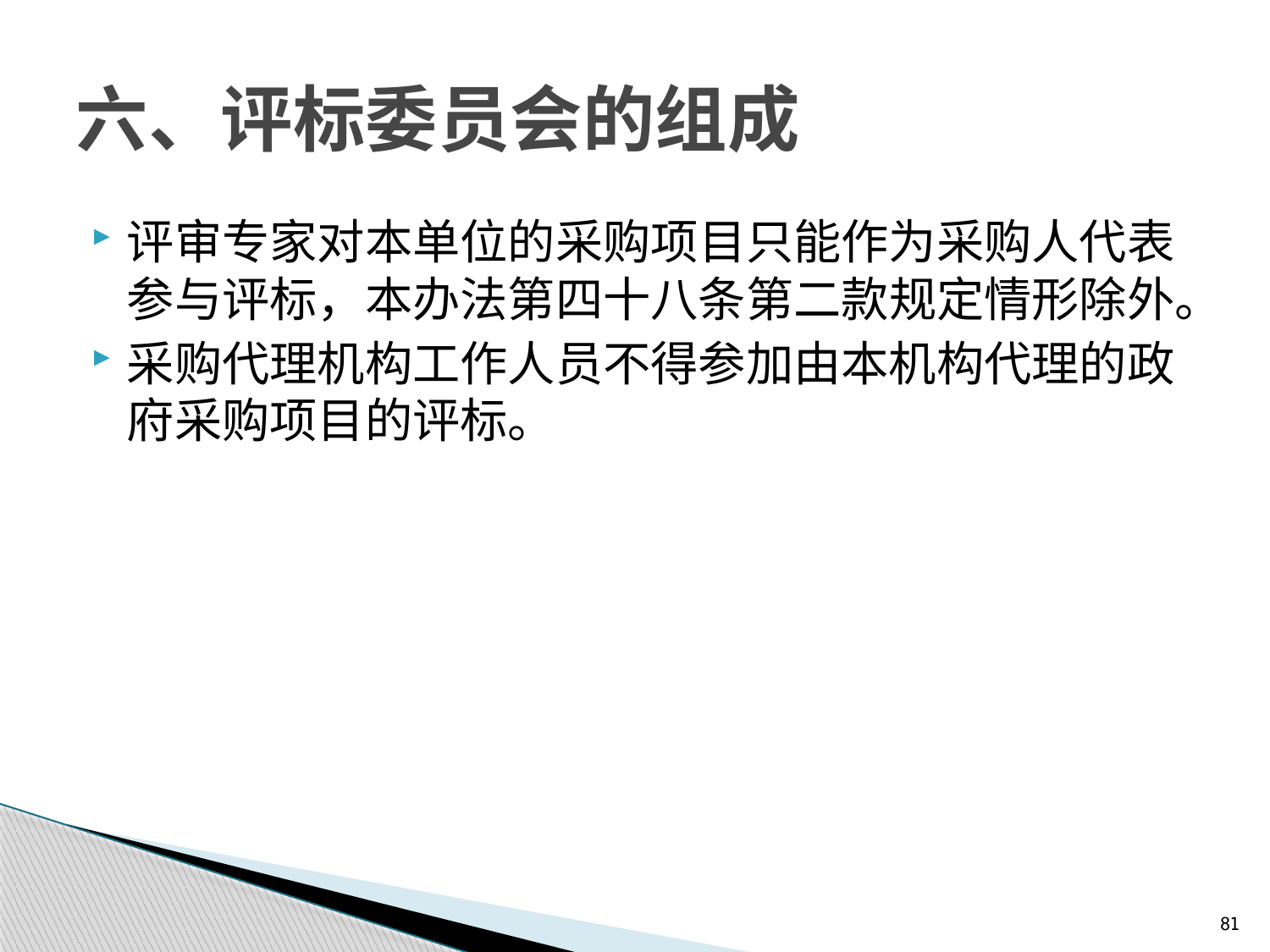

# 六、评标委员会的组成
评审专家对本单位的采购项目只能作为采购人代表参与评标，本办法第四十八条第二款规定情形除外。
采购代理机构工作人员不得参加由本机构代理的政府采购项目的评标。
81